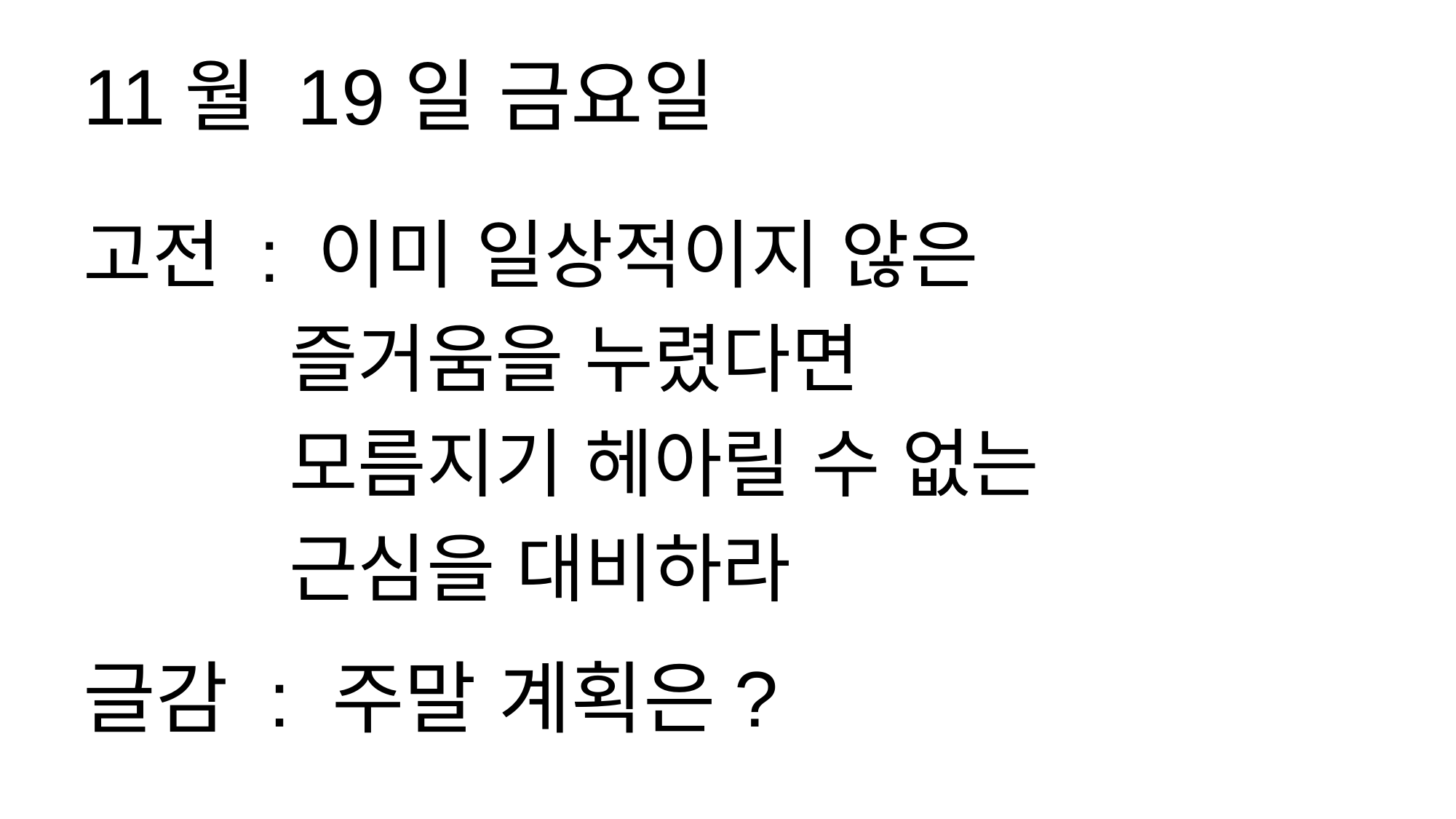

11월 19일 금요일
고전 : 이미 일상적이지 않은
         즐거움을 누렸다면
         모름지기 헤아릴 수 없는
         근심을 대비하라
글감 : 주말 계획은?